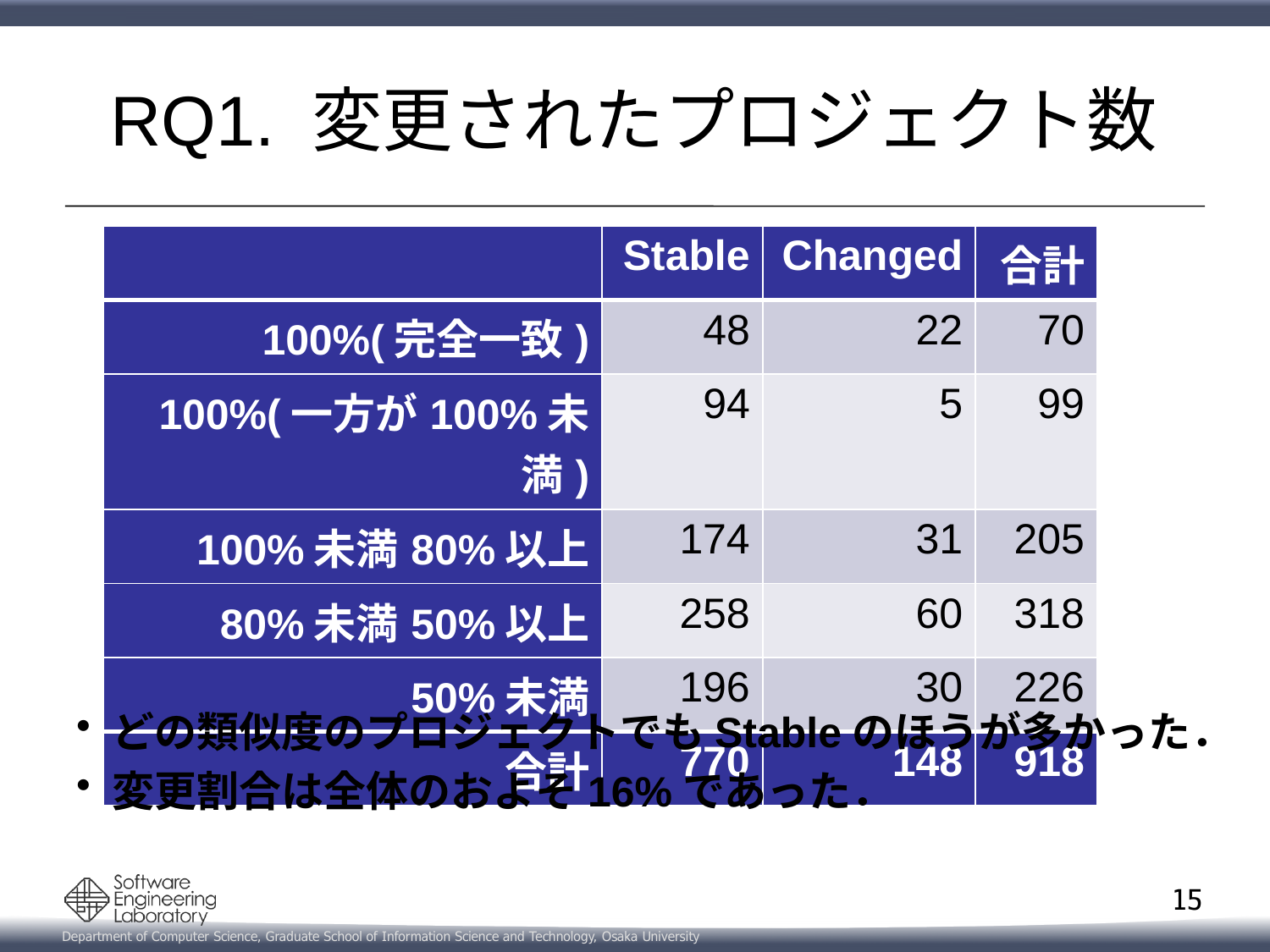

# RQ1. 変更されたプロジェクト数
|  | Stable | Changed | 合計 |
| --- | --- | --- | --- |
| 100%(完全一致) | 48 | 22 | 70 |
| 100%(一方が100%未満) | 94 | 5 | 99 |
| 100%未満80%以上 | 174 | 31 | 205 |
| 80%未満50%以上 | 258 | 60 | 318 |
| 50%未満 | 196 | 30 | 226 |
| 合計 | 770 | 148 | 918 |
どの類似度のプロジェクトでもStableのほうが多かった．
変更割合は全体のおよそ16%であった．
15